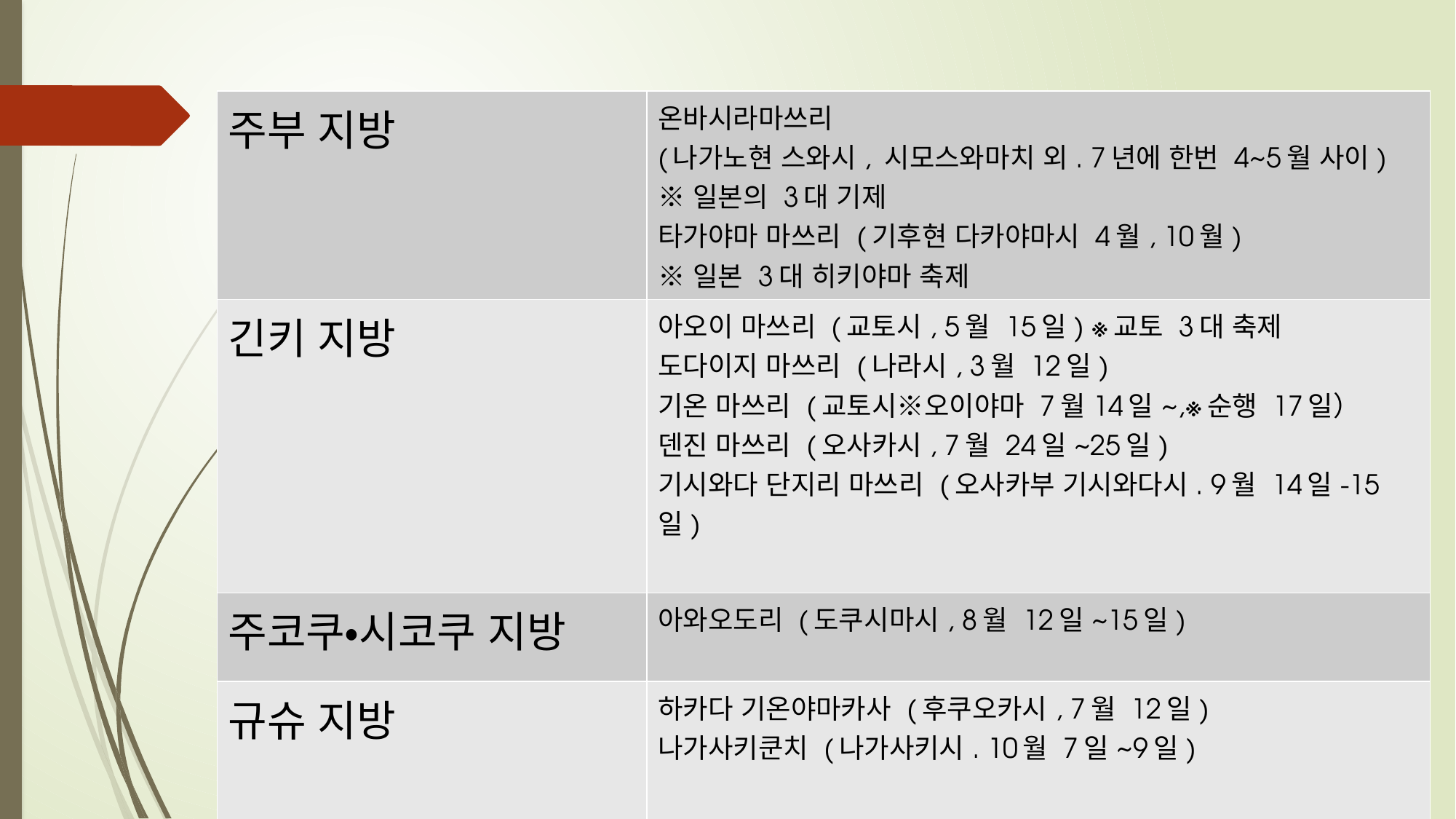

| 주부 지방 | 온바시라마쓰리 (나가노현 스와시, 시모스와마치 외. 7년에 한번 4~5월 사이) ※일본의 3대 기제 타가야마 마쓰리 (기후현 다카야마시 4월, 10월) ※일본 3대 히키야마 축제 |
| --- | --- |
| 긴키 지방 | 아오이 마쓰리 (교토시, 5월 15일) ※교토 3대 축제 도다이지 마쓰리 (나라시, 3월 12일) 기온 마쓰리 (교토시※오이야마 7월14일~,※순행 17일） 덴진 마쓰리 (오사카시, 7월 24일~25일) 기시와다 단지리 마쓰리 (오사카부 기시와다시. 9월 14일-15일) |
| 주코쿠・시코쿠 지방 | 아와오도리 (도쿠시마시, 8월 12일~15일) |
| 규슈 지방 | 하카다 기온야마카사 (후쿠오카시, 7월 12일) 나가사키쿤치 (나가사키시. 10월 7일~9일) |